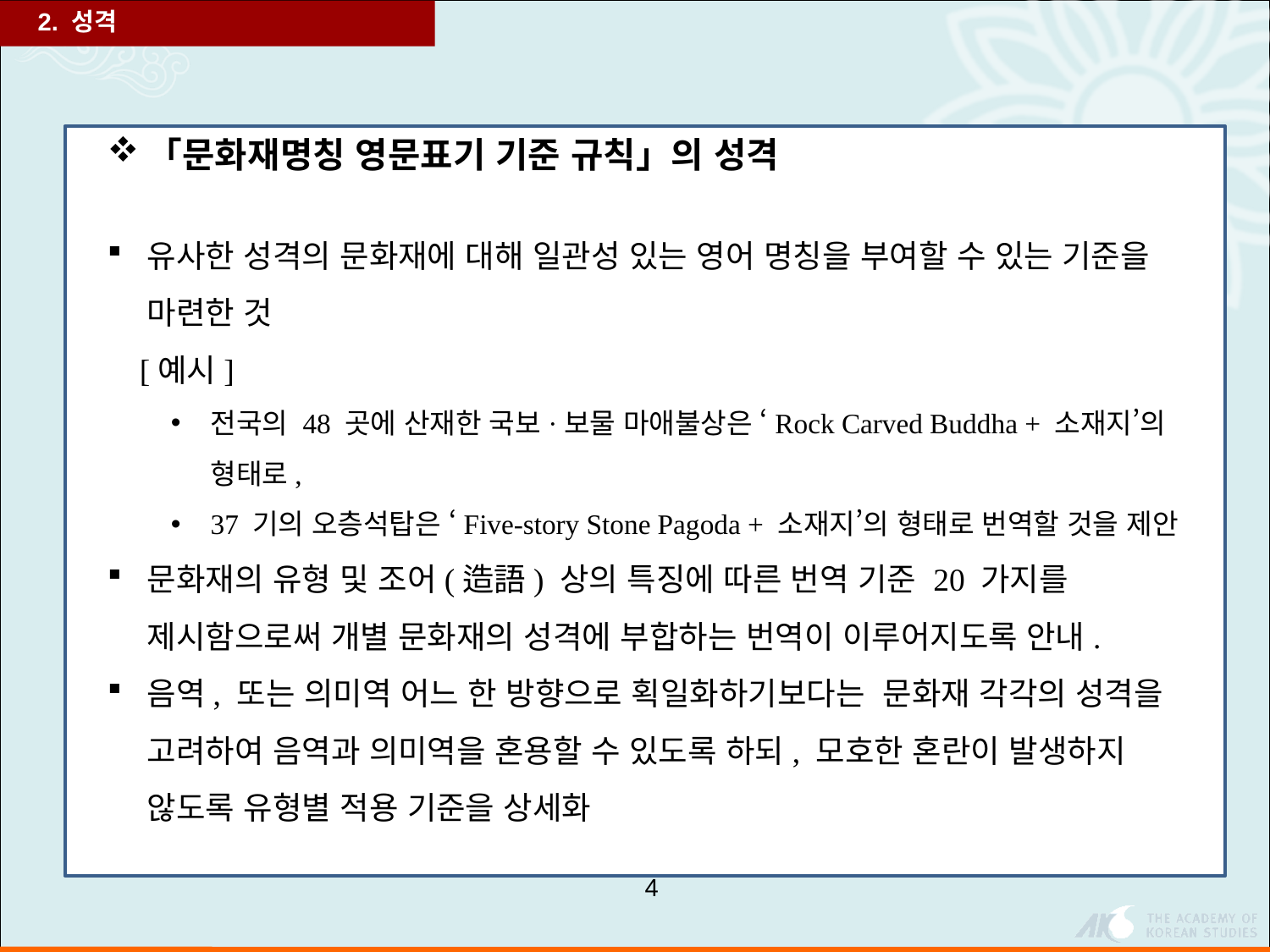

2. 성격

「문화재명칭 영문표기 기준 규칙」의 성격

유사한 성격의 문화재에 대해 일관성 있는 영어 명칭을 부여할 수 있는 기준을 마련한 것
    [예시]
전국의 48 곳에 산재한 국보·보물 마애불상은 ‘Rock Carved Buddha + 소재지’의 형태로,
37 기의 오층석탑은 ‘Five-story Stone Pagoda + 소재지’의 형태로 번역할 것을 제안
문화재의 유형 및 조어(造語) 상의 특징에 따른 번역 기준 20 가지를 제시함으로써 개별 문화재의 성격에 부합하는 번역이 이루어지도록 안내.
음역, 또는 의미역 어느 한 방향으로 획일화하기보다는  문화재 각각의 성격을 고려하여 음역과 의미역을 혼용할 수 있도록 하되, 모호한 혼란이 발생하지 않도록 유형별 적용 기준을 상세화
4